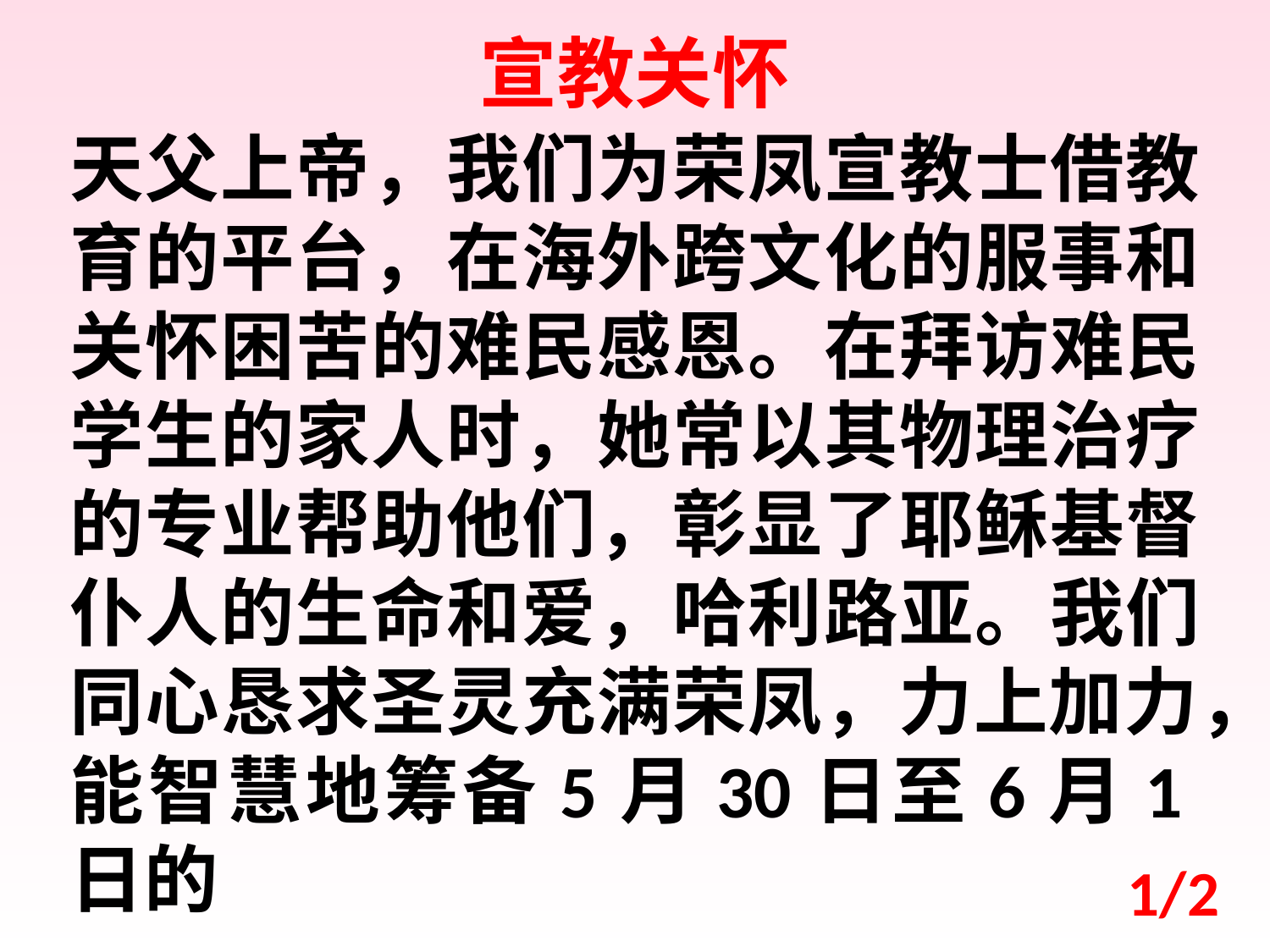

宣教关怀
天父上帝，我们为荣凤宣教士借教育的平台，在海外跨文化的服事和关怀困苦的难民感恩。在拜访难民学生的家人时，她常以其物理治疗的专业帮助他们，彰显了耶稣基督仆人的生命和爱，哈利路亚。我们同心恳求圣灵充满荣凤，力上加力，能智慧地筹备5月30日至6月1日的
1/2